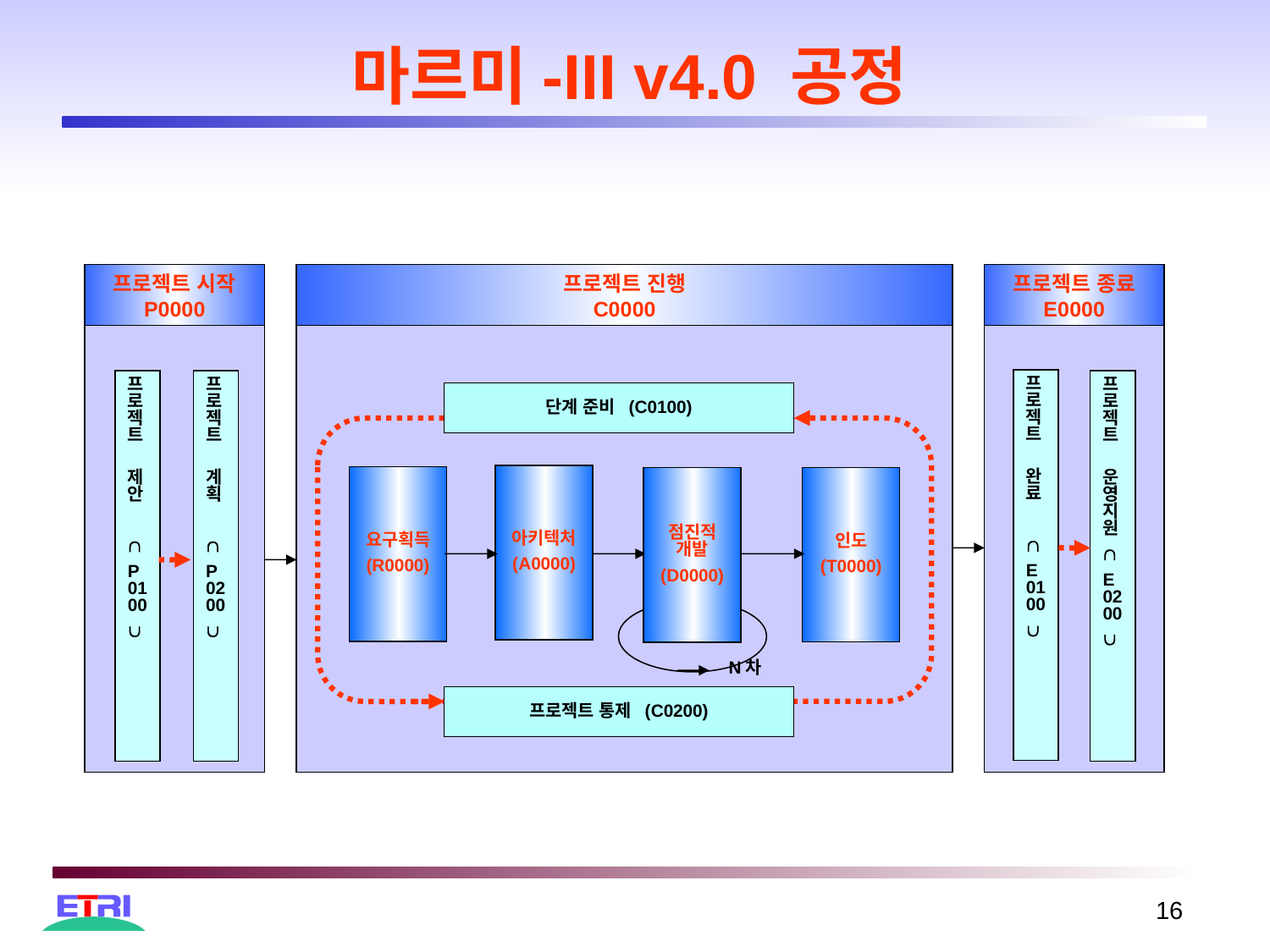

# 마르미-III v4.0 공정

프로젝트 시작
P0000

프로젝트 진행
C0000

프로젝트 종료
E0000
프로젝트
 완료

∩
E0100
∪
프로젝트
 제안

∩
P0100
∪

프로젝트
 계획

∩
P0200
∪

프로젝트
 운영지원
∩
E0200
∪
단계 준비  (C0100)

아키텍처
(A0000)
요구획득
(R0000)
인도
(T0000)
점진적 개발
(D0000)

N차

프로젝트 통제  (C0200)

16